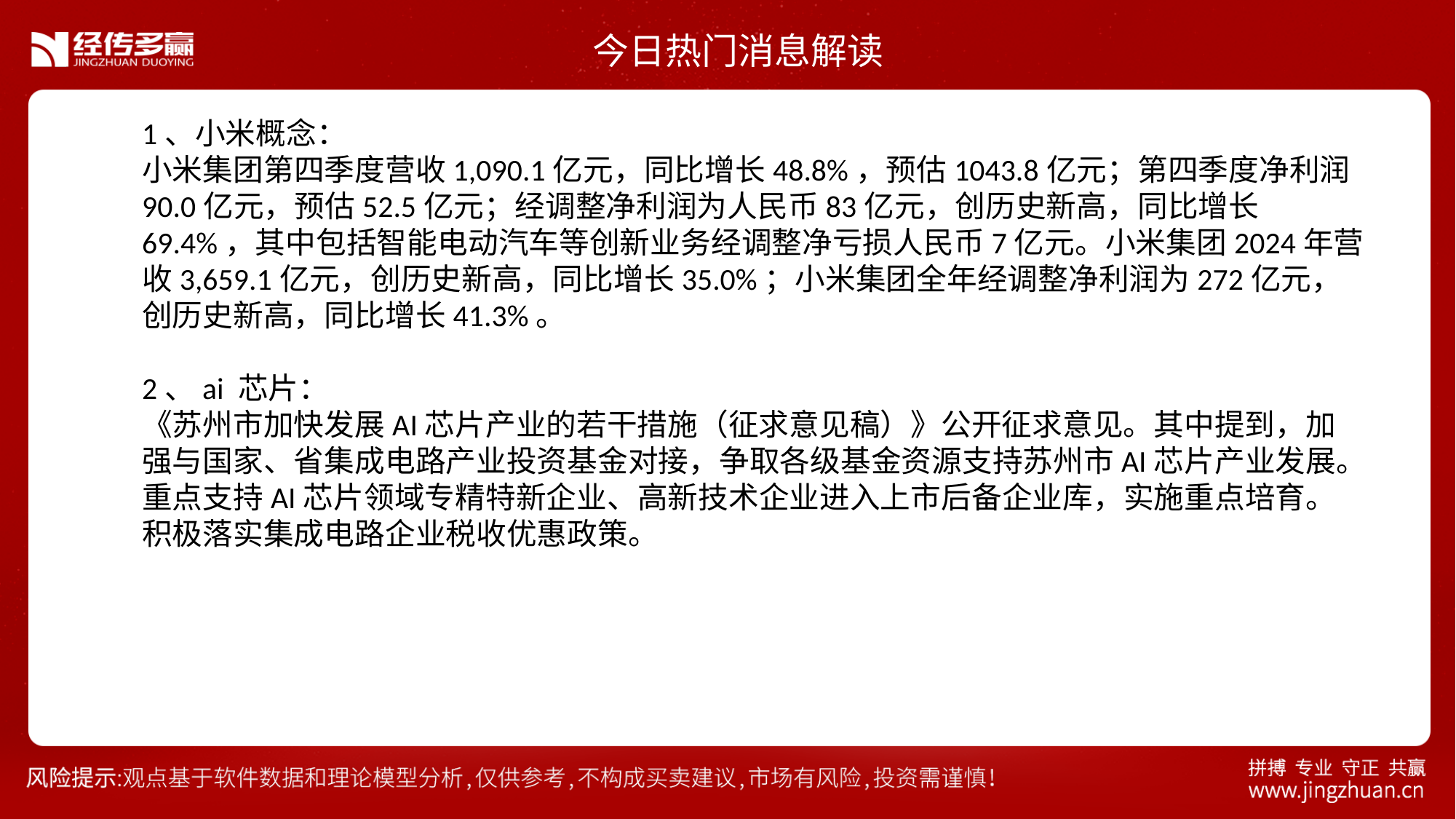

今日热门消息解读
1、小米概念：
小米集团第四季度营收1,090.1亿元，同比增长48.8%，预估1043.8亿元；第四季度净利润90.0亿元，预估52.5亿元；经调整净利润为人民币83亿元，创历史新高，同比增长69.4%，其中包括智能电动汽车等创新业务经调整净亏损人民币7亿元。小米集团2024年营收3,659.1亿元，创历史新高，同比增长35.0%；小米集团全年经调整净利润为272亿元，创历史新高，同比增长41.3%。

2、ai 芯片：
《苏州市加快发展AI芯片产业的若干措施（征求意见稿）》公开征求意见。其中提到，加强与国家、省集成电路产业投资基金对接，争取各级基金资源支持苏州市AI芯片产业发展。重点支持AI芯片领域专精特新企业、高新技术企业进入上市后备企业库，实施重点培育。积极落实集成电路企业税收优惠政策。